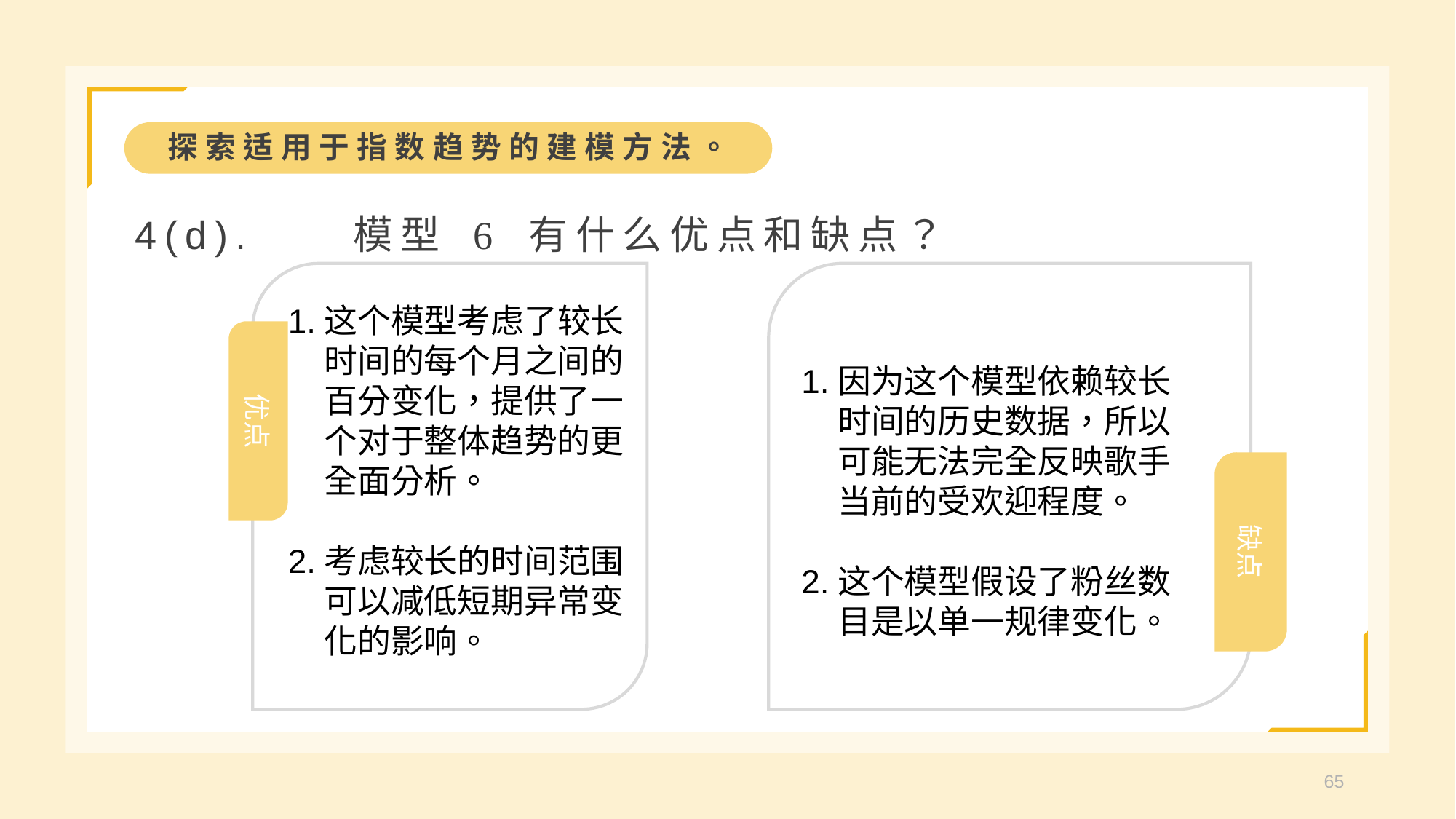

探索适用于指数趋势的建模方法。
4(d).	模型 6 有什么优点和缺点？

优点
1.	这个模型考虑了较长时间的每个月之间的百分变化，提供了一个对于整体趋势的更全面分析。

2.	考虑较长的时间范围可以减低短期异常变化的影响。

缺点
1.	因为这个模型依赖较长时间的历史数据，所以可能无法完全反映歌手当前的受欢迎程度。

2.	这个模型假设了粉丝数目是以单一规律变化。
65